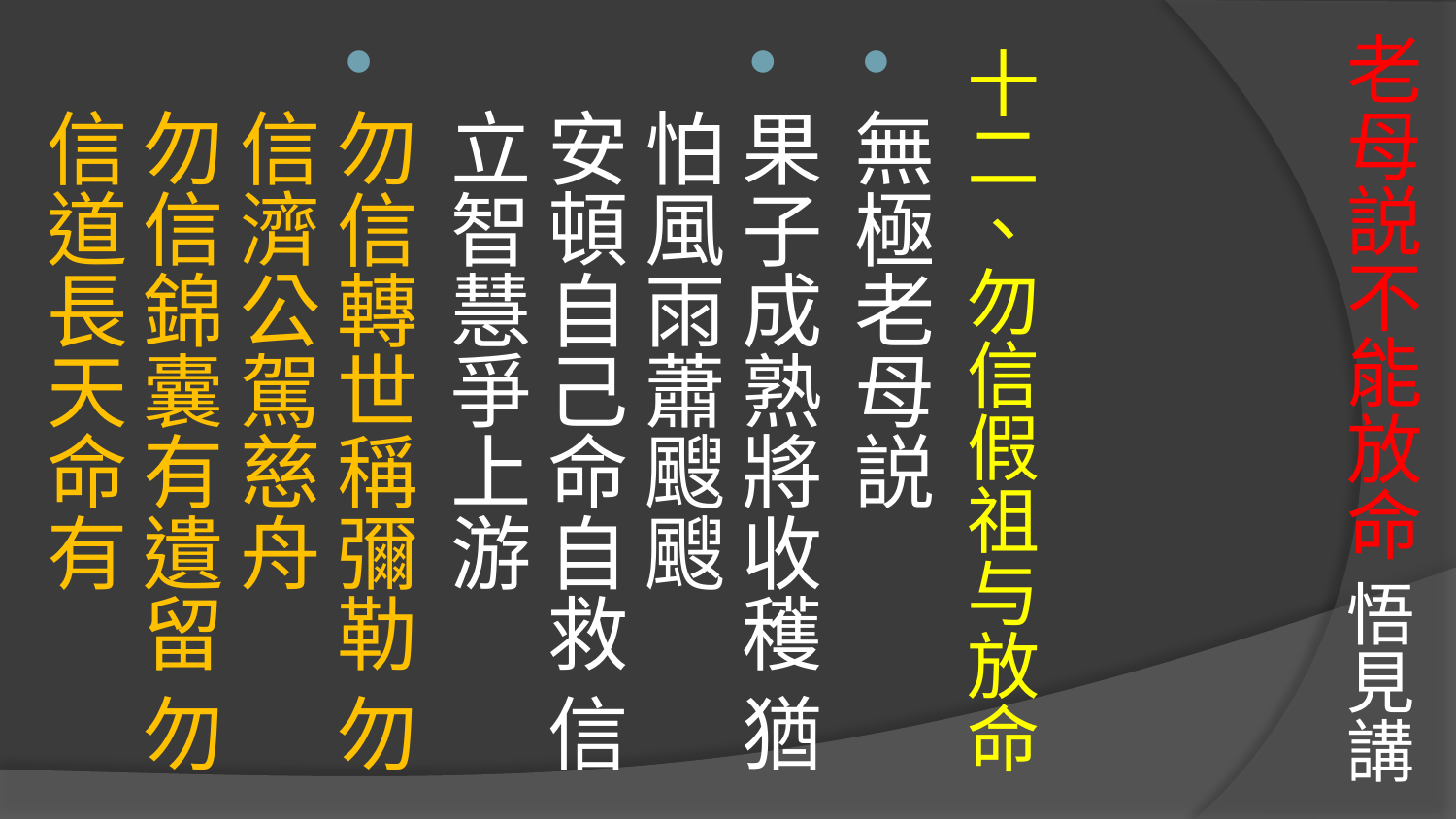

# 老母説不能放命 悟見講
十二、勿信假祖与放命
無極老母説
果子成熟將收穫 猶怕風雨蕭颼颼
安頓自己命自救 信立智慧爭上游
勿信轉世稱彌勒 勿信濟公駕慈舟
勿信錦囊有遺留 勿信道長天命有